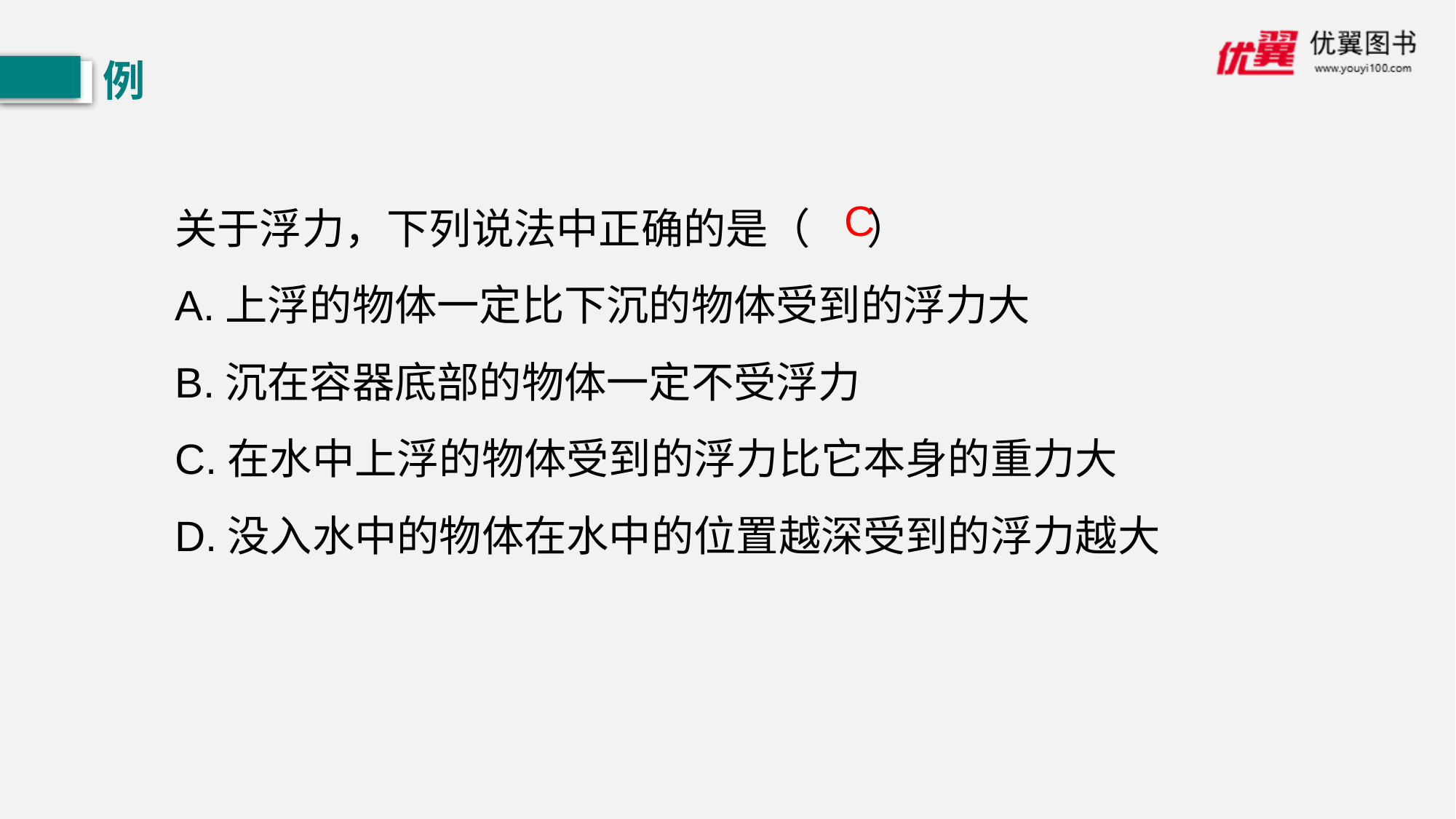

例

关于浮力，下列说法中正确的是（      ）
A.上浮的物体一定比下沉的物体受到的浮力大
B.沉在容器底部的物体一定不受浮力
C.在水中上浮的物体受到的浮力比它本身的重力大
D.没入水中的物体在水中的位置越深受到的浮力越大

C